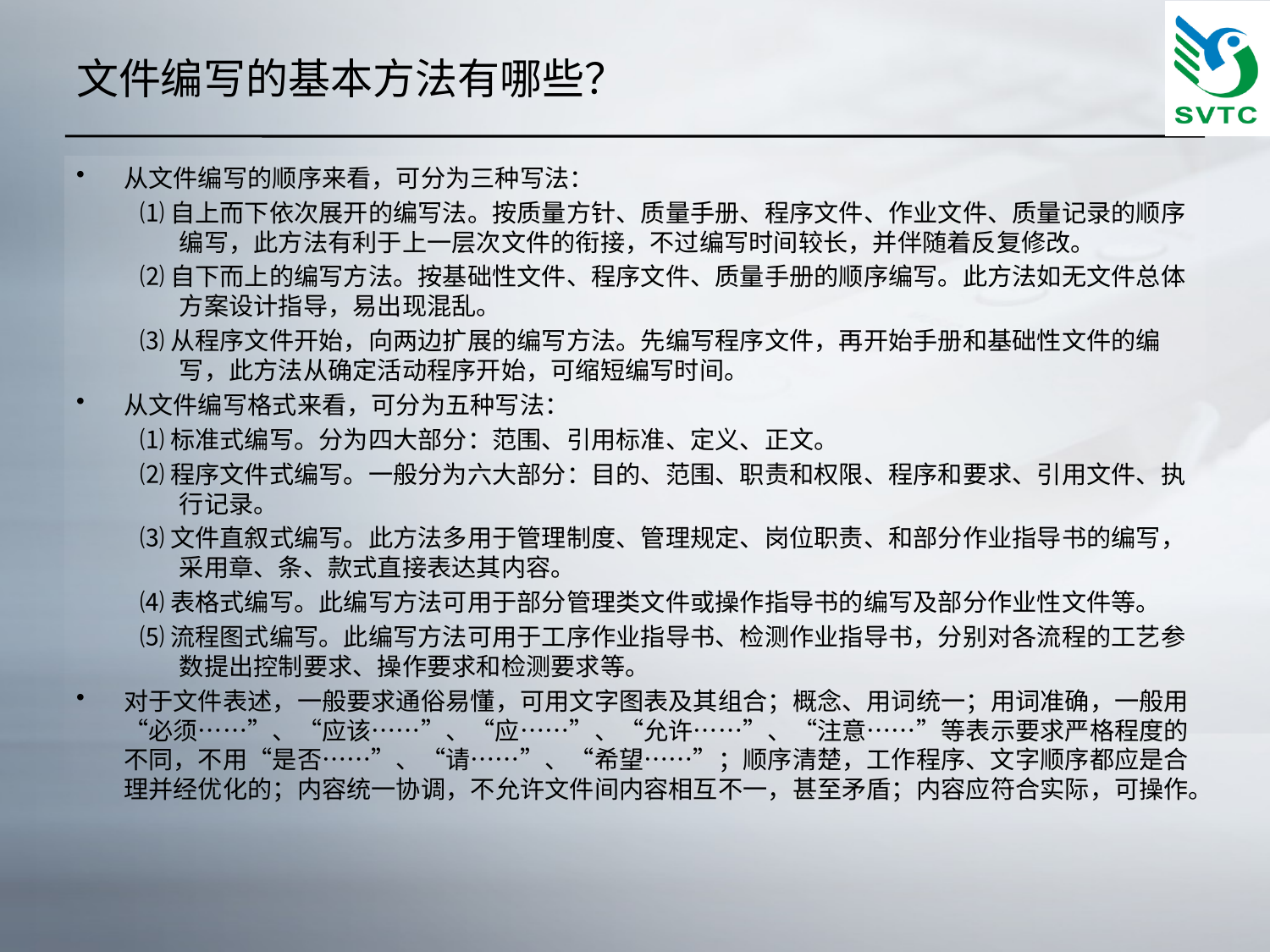

# 文件编写的基本方法有哪些？
从文件编写的顺序来看，可分为三种写法：
⑴自上而下依次展开的编写法。按质量方针、质量手册、程序文件、作业文件、质量记录的顺序编写，此方法有利于上一层次文件的衔接，不过编写时间较长，并伴随着反复修改。
⑵自下而上的编写方法。按基础性文件、程序文件、质量手册的顺序编写。此方法如无文件总体方案设计指导，易出现混乱。
⑶从程序文件开始，向两边扩展的编写方法。先编写程序文件，再开始手册和基础性文件的编写，此方法从确定活动程序开始，可缩短编写时间。
从文件编写格式来看，可分为五种写法：
⑴标准式编写。分为四大部分：范围、引用标准、定义、正文。
⑵程序文件式编写。一般分为六大部分：目的、范围、职责和权限、程序和要求、引用文件、执行记录。
⑶文件直叙式编写。此方法多用于管理制度、管理规定、岗位职责、和部分作业指导书的编写，采用章、条、款式直接表达其内容。
⑷表格式编写。此编写方法可用于部分管理类文件或操作指导书的编写及部分作业性文件等。
⑸流程图式编写。此编写方法可用于工序作业指导书、检测作业指导书，分别对各流程的工艺参数提出控制要求、操作要求和检测要求等。
对于文件表述，一般要求通俗易懂，可用文字图表及其组合；概念、用词统一；用词准确，一般用“必须……”、“应该……”、“应……”、“允许……”、“注意……”等表示要求严格程度的不同，不用“是否……”、“请……”、“希望……”；顺序清楚，工作程序、文字顺序都应是合理并经优化的；内容统一协调，不允许文件间内容相互不一，甚至矛盾；内容应符合实际，可操作。